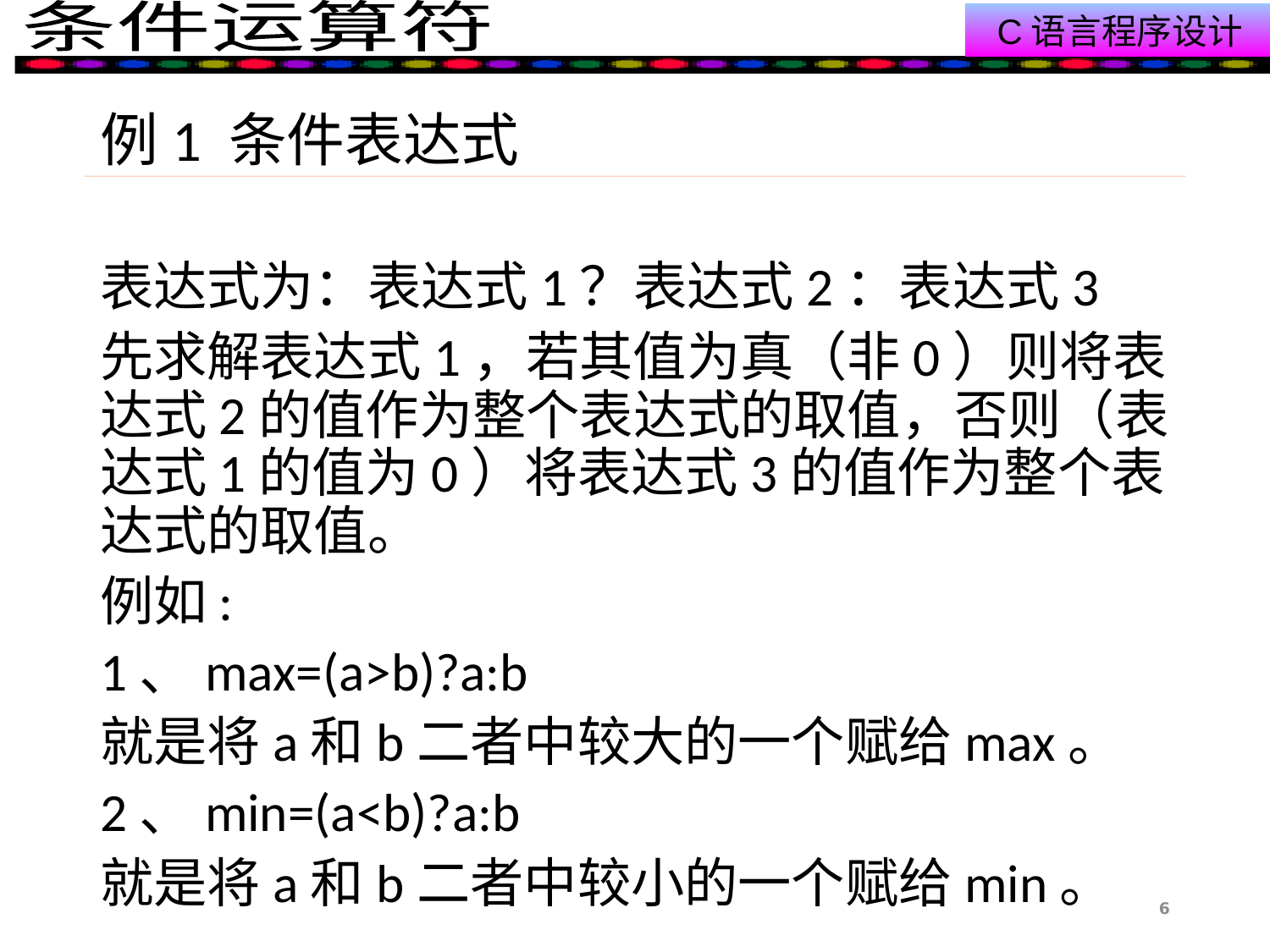

# 例1 条件表达式
表达式为：表达式1？表达式2：表达式3
先求解表达式1，若其值为真（非0）则将表达式2的值作为整个表达式的取值，否则（表达式1的值为0）将表达式3的值作为整个表达式的取值。
例如:
1、max=(a>b)?a:b
就是将a和b二者中较大的一个赋给max。
2、min=(a<b)?a:b
就是将a和b二者中较小的一个赋给min。

6